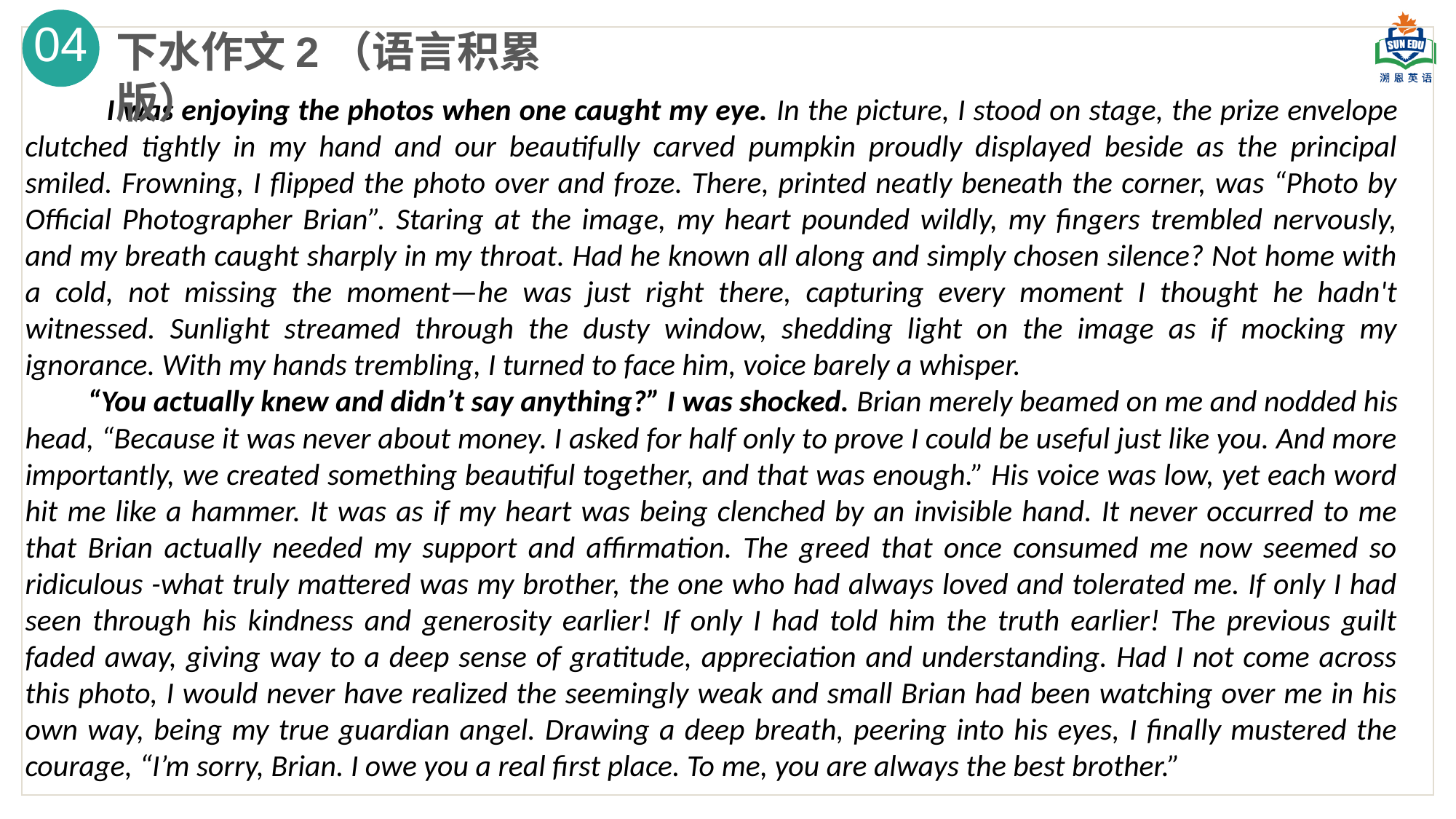

04

下水作文2（语言积累版）

          I was enjoying the photos when one caught my eye. In the picture, I stood on stage, the prize envelope clutched tightly in my hand and our beautifully carved pumpkin proudly displayed beside as the principal smiled. Frowning, I flipped the photo over and froze. There, printed neatly beneath the corner, was “Photo by Official Photographer Brian”. Staring at the image, my heart pounded wildly, my fingers trembled nervously, and my breath caught sharply in my throat. Had he known all along and simply chosen silence? Not home with a cold, not missing the moment—he was just right there, capturing every moment I thought he hadn't witnessed. Sunlight streamed through the dusty window, shedding light on the image as if mocking my ignorance. With my hands trembling, I turned to face him, voice barely a whisper.
         “You actually knew and didn’t say anything?” I was shocked. Brian merely beamed on me and nodded his head, “Because it was never about money. I asked for half only to prove I could be useful just like you. And more importantly, we created something beautiful together, and that was enough.” His voice was low, yet each word hit me like a hammer. It was as if my heart was being clenched by an invisible hand. It never occurred to me that Brian actually needed my support and affirmation. The greed that once consumed me now seemed so ridiculous -what truly mattered was my brother, the one who had always loved and tolerated me. If only I had seen through his kindness and generosity earlier! If only I had told him the truth earlier! The previous guilt faded away, giving way to a deep sense of gratitude, appreciation and understanding. Had I not come across this photo, I would never have realized the seemingly weak and small Brian had been watching over me in his own way, being my true guardian angel. Drawing a deep breath, peering into his eyes, I finally mustered the courage, “I’m sorry, Brian. I owe you a real first place. To me, you are always the best brother.”